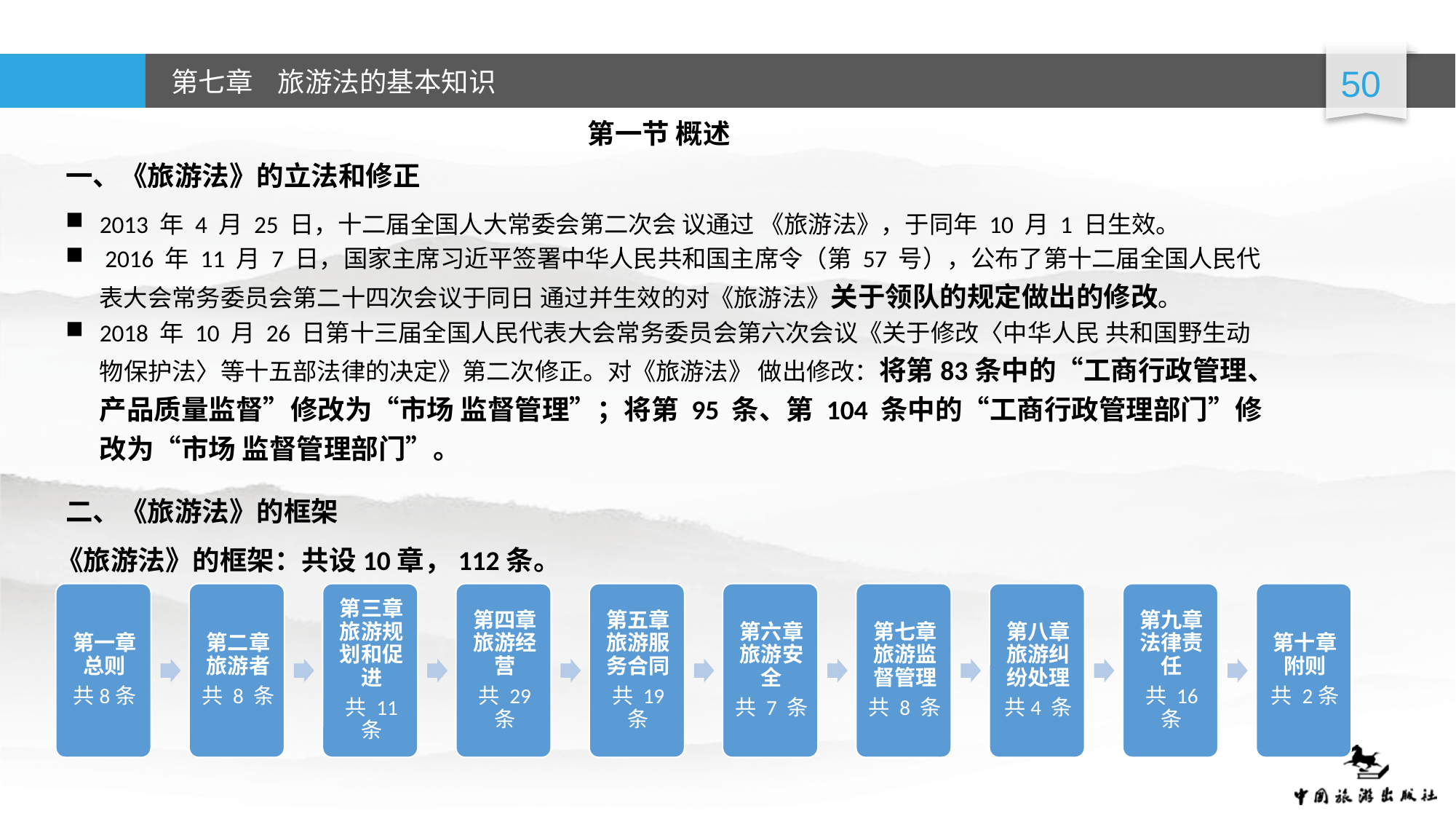

第一节 概述
一、《旅游法》的立法和修正
2013 年 4 月 25 日，十二届全国人大常委会第二次会 议通过 《旅游法》，于同年 10 月 1 日生效。
 2016 年 11 月 7 日，国家主席习近平签署中华人民共和国主席令（第 57 号），公布了第十二届全国人民代表大会常务委员会第二十四次会议于同日 通过并生效的对《旅游法》关于领队的规定做出的修改。
2018 年 10 月 26 日第十三届全国人民代表大会常务委员会第六次会议《关于修改〈中华人民 共和国野生动物保护法〉等十五部法律的决定》第二次修正。对《旅游法》 做出修改：将第83条中的“工商行政管理、产品质量监督”修改为“市场 监督管理”；将第 95 条、第 104 条中的“工商行政管理部门”修改为“市场 监督管理部门”。
二、《旅游法》的框架
《旅游法》的框架：共设10章，112条。

第一章总则
共8条

第二章旅游者
共 8 条

第三章旅游规划和促进
共 11 条

第四章旅游经营
共 29 条

第五章旅游服务合同
共 19 条

第六章旅游安全
共 7 条

第七章旅游监督管理
共 8 条

第八章旅游纠纷处理
共4 条

第九章法律责任
共 16 条

第十章附则
共 2条